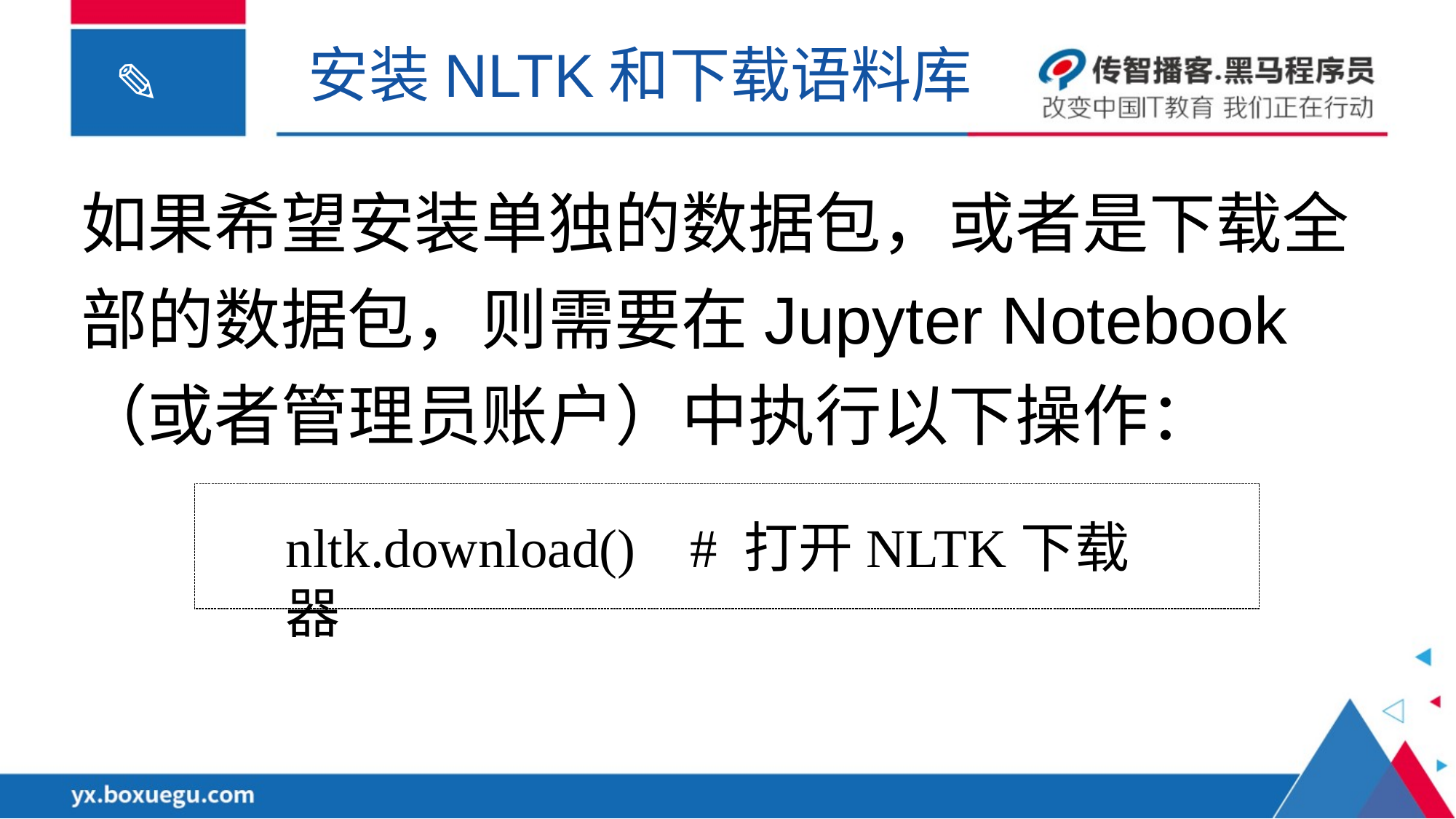

安装NLTK和下载语料库
如果希望安装单独的数据包，或者是下载全部的数据包，则需要在Jupyter Notebook（或者管理员账户）中执行以下操作：

nltk.download()    # 打开NLTK下载器